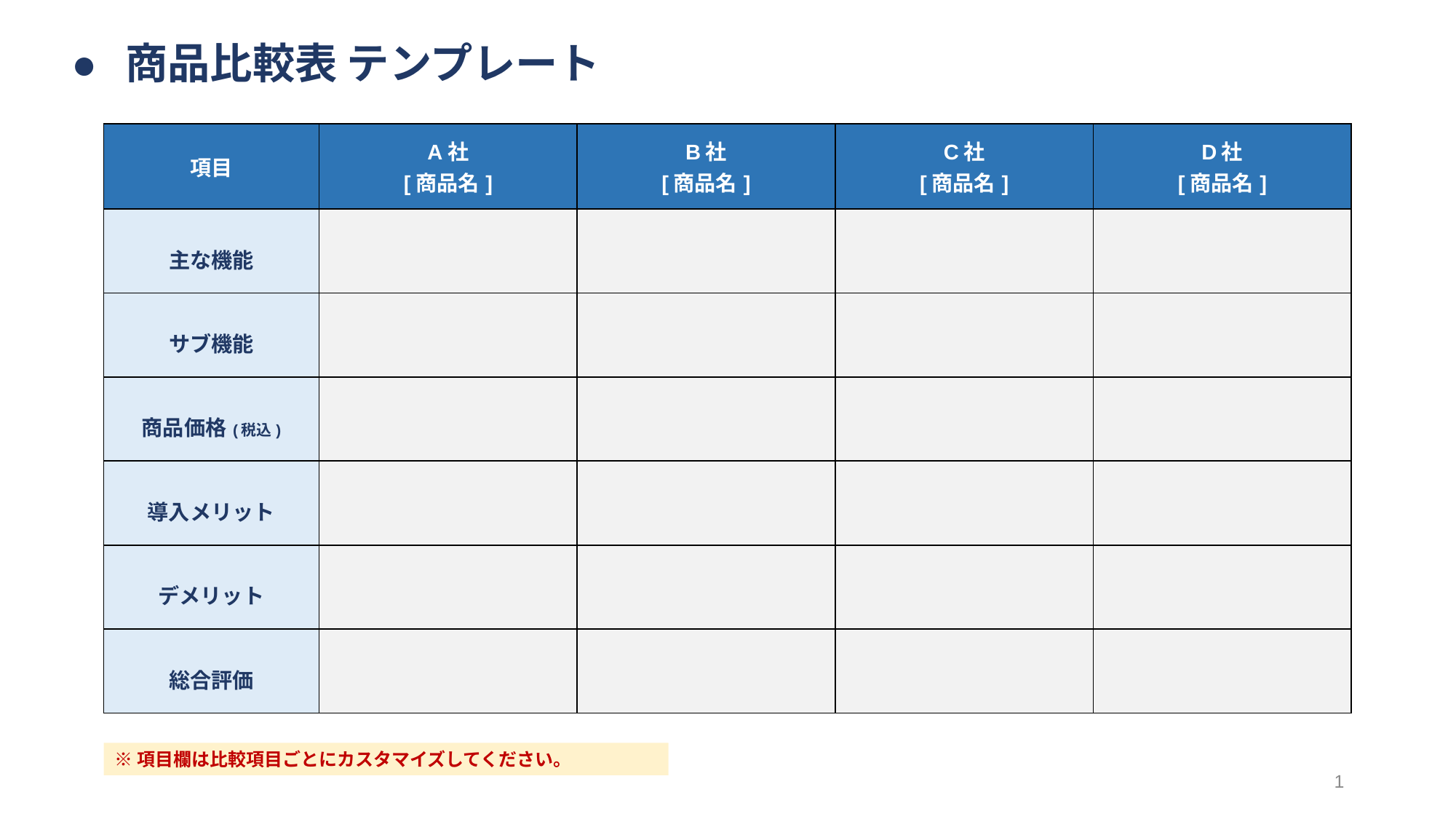

●
商品比較表 テンプレート
| 項目 | A社 [商品名] | B社 [商品名] | C社 [商品名] | D社 [商品名] |
| --- | --- | --- | --- | --- |
| 主な機能 |  |  |  |  |
| サブ機能 |  |  |  |  |
| 商品価格(税込) |  |  |  |  |
| 導入メリット |  |  |  |  |
| デメリット |  |  |  |  |
| 総合評価 |  |  |  |  |
※項目欄は比較項目ごとにカスタマイズしてください。
1